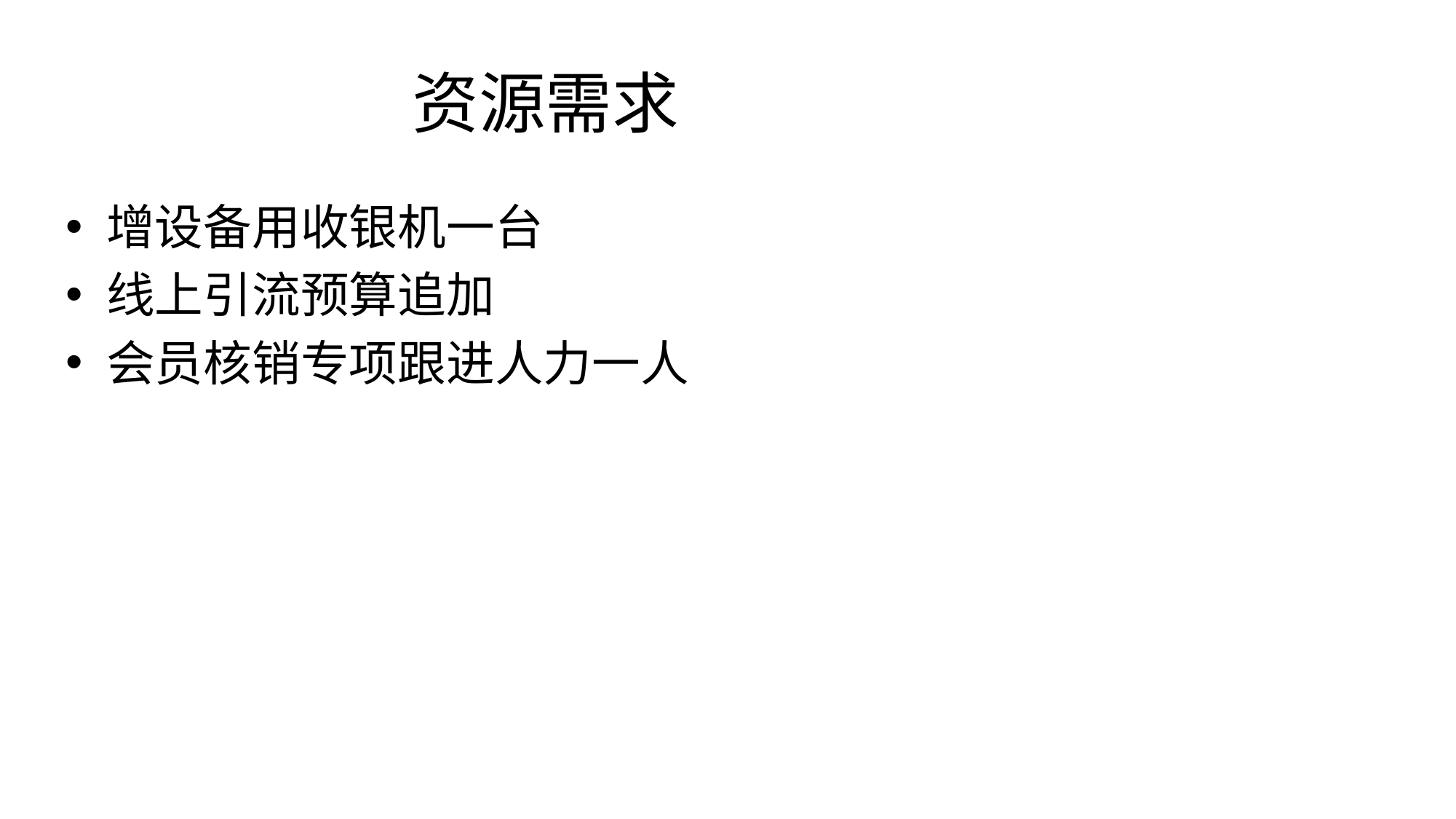

# 资源需求
增设备用收银机一台
线上引流预算追加
会员核销专项跟进人力一人